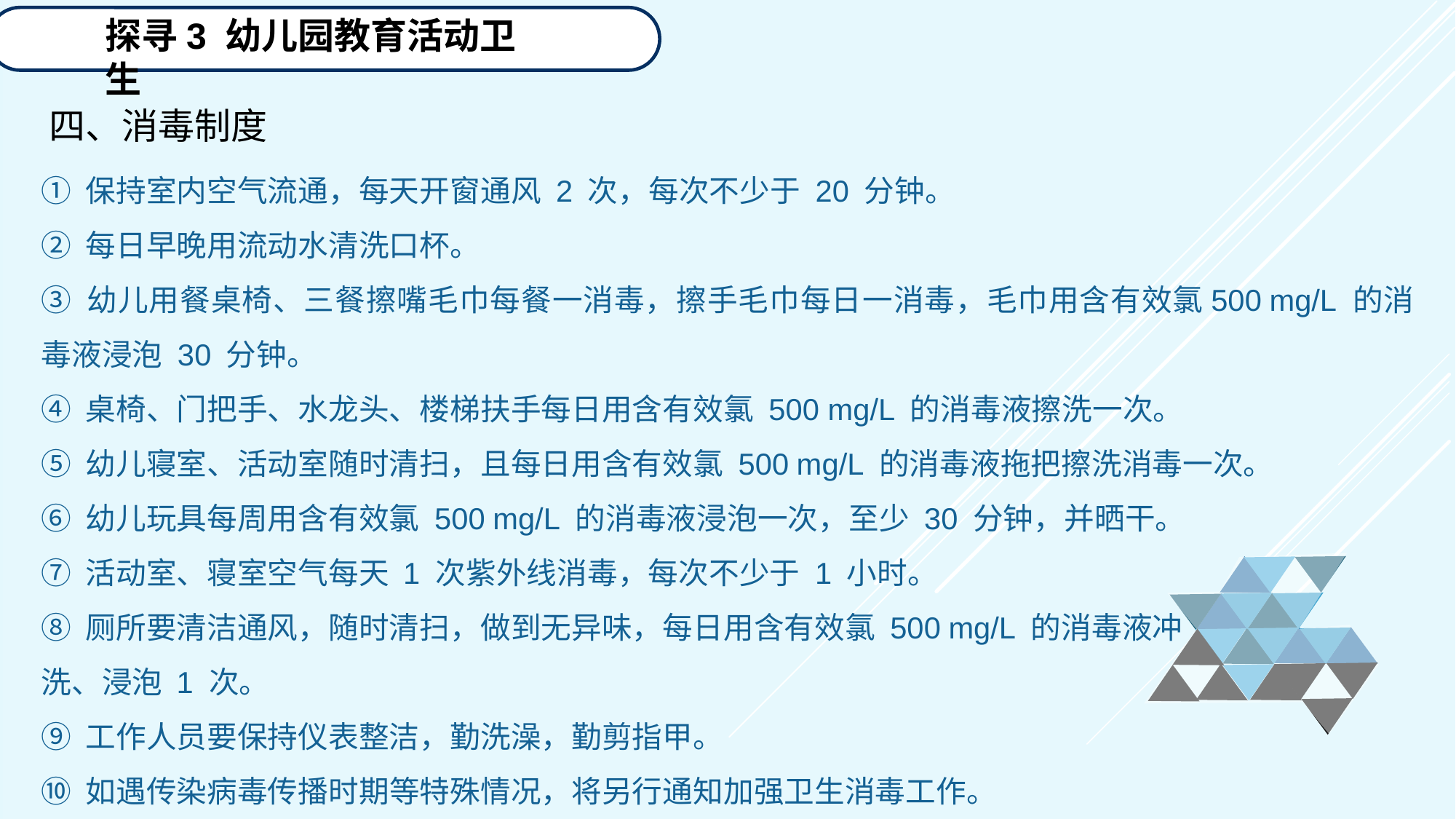

探寻3 幼儿园教育活动卫生
四、消毒制度
① 保持室内空气流通，每天开窗通风 2 次，每次不少于 20 分钟。
② 每日早晚用流动水清洗口杯。
③ 幼儿用餐桌椅、三餐擦嘴毛巾每餐一消毒，擦手毛巾每日一消毒，毛巾用含有效氯500 mg/L 的消毒液浸泡 30 分钟。
④ 桌椅、门把手、水龙头、楼梯扶手每日用含有效氯 500 mg/L 的消毒液擦洗一次。
⑤ 幼儿寝室、活动室随时清扫，且每日用含有效氯 500 mg/L 的消毒液拖把擦洗消毒一次。
⑥ 幼儿玩具每周用含有效氯 500 mg/L 的消毒液浸泡一次，至少 30 分钟，并晒干。
⑦ 活动室、寝室空气每天 1 次紫外线消毒，每次不少于 1 小时。
⑧ 厕所要清洁通风，随时清扫，做到无异味，每日用含有效氯 500 mg/L 的消毒液冲
洗、浸泡 1 次。
⑨ 工作人员要保持仪表整洁，勤洗澡，勤剪指甲。
⑩ 如遇传染病毒传播时期等特殊情况，将另行通知加强卫生消毒工作。